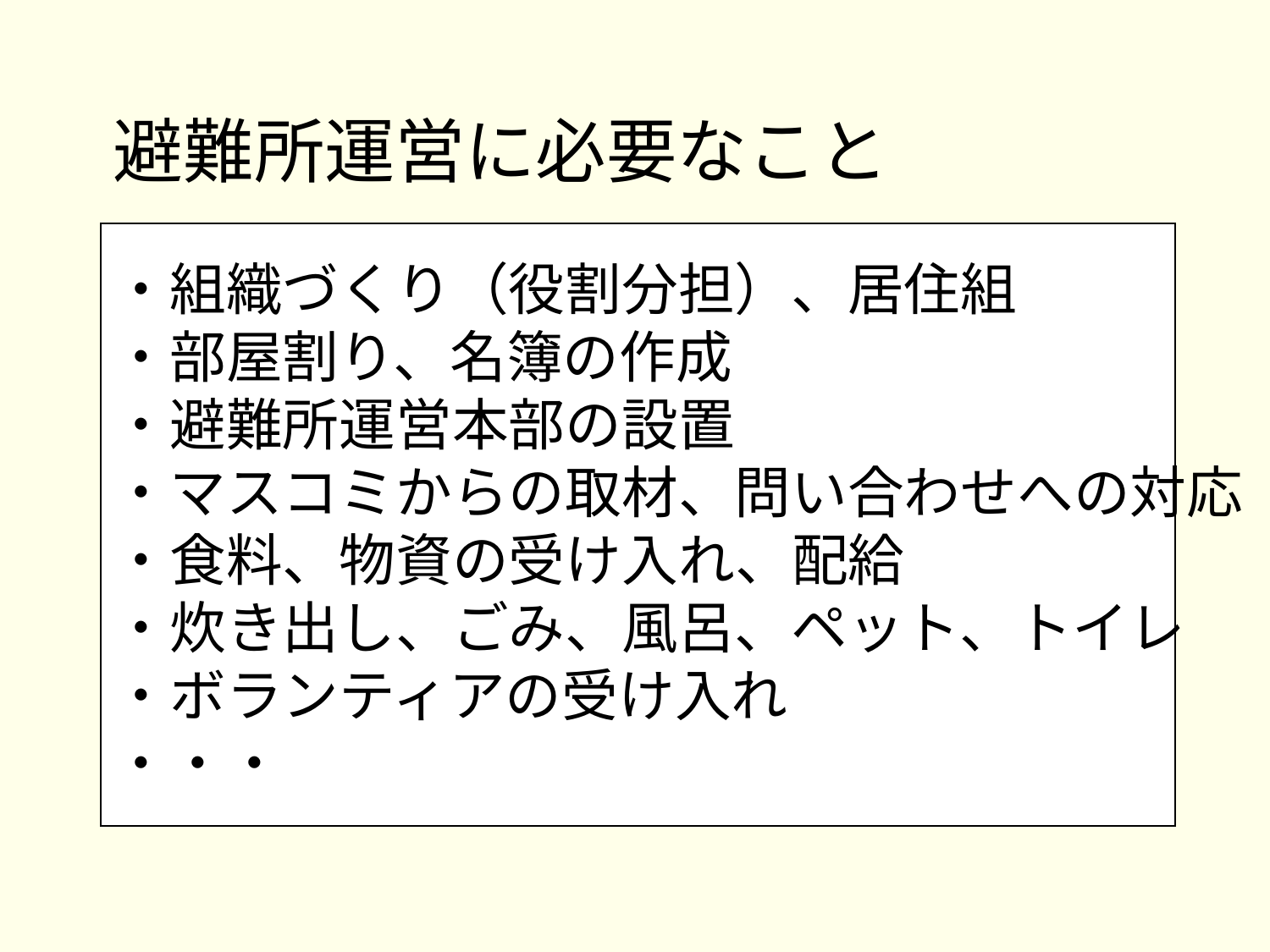

避難所運営に必要なこと
・組織づくり（役割分担）、居住組
・部屋割り、名簿の作成
・避難所運営本部の設置
・マスコミからの取材、問い合わせへの対応
・食料、物資の受け入れ、配給
・炊き出し、ごみ、風呂、ペット、トイレ
・ボランティアの受け入れ
・・・